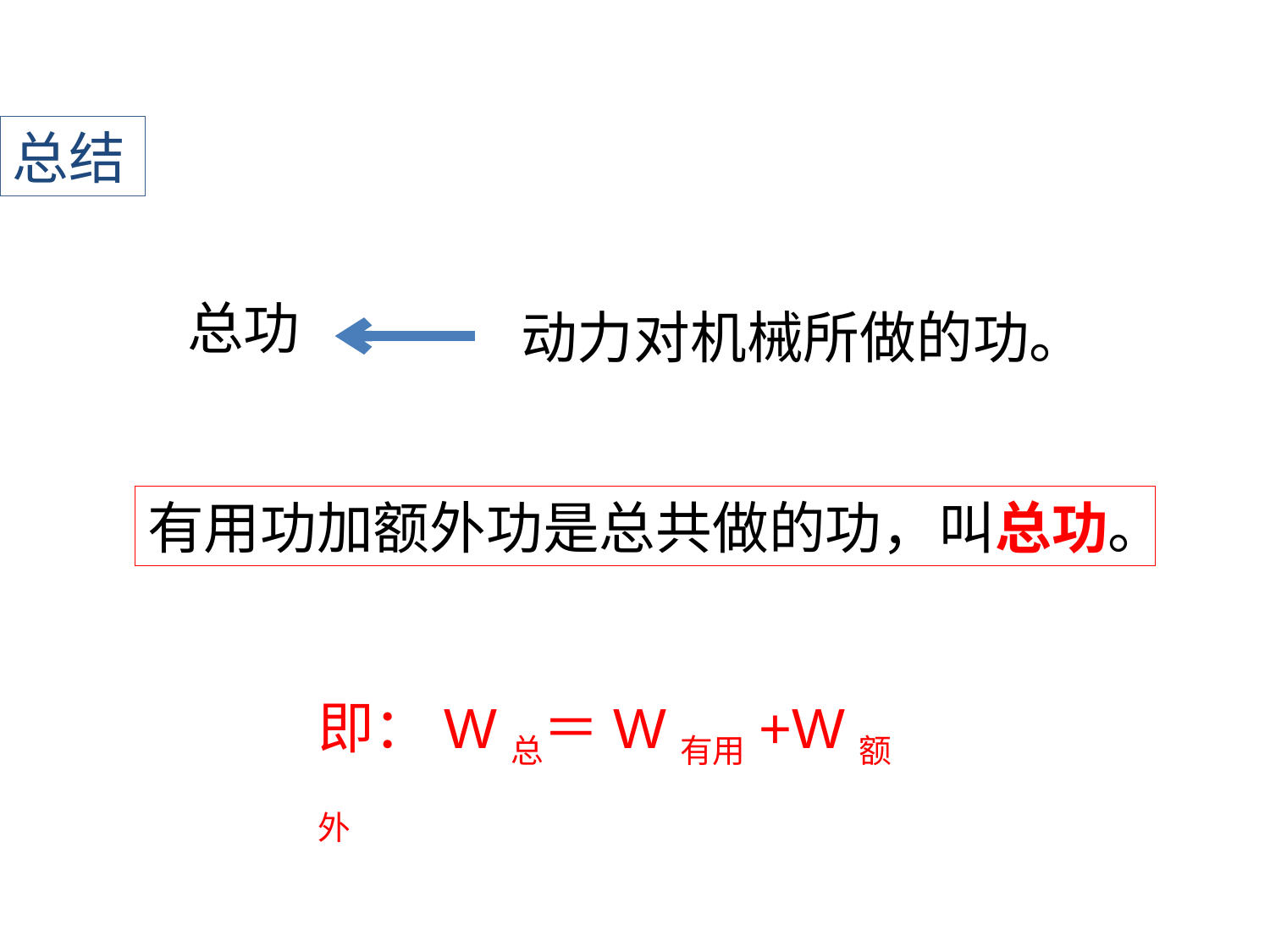

总结
总功
﻿动力对机械所做的功。
有用功加额外功是总共做的功，叫总功。
即：W总＝W有用+W额外